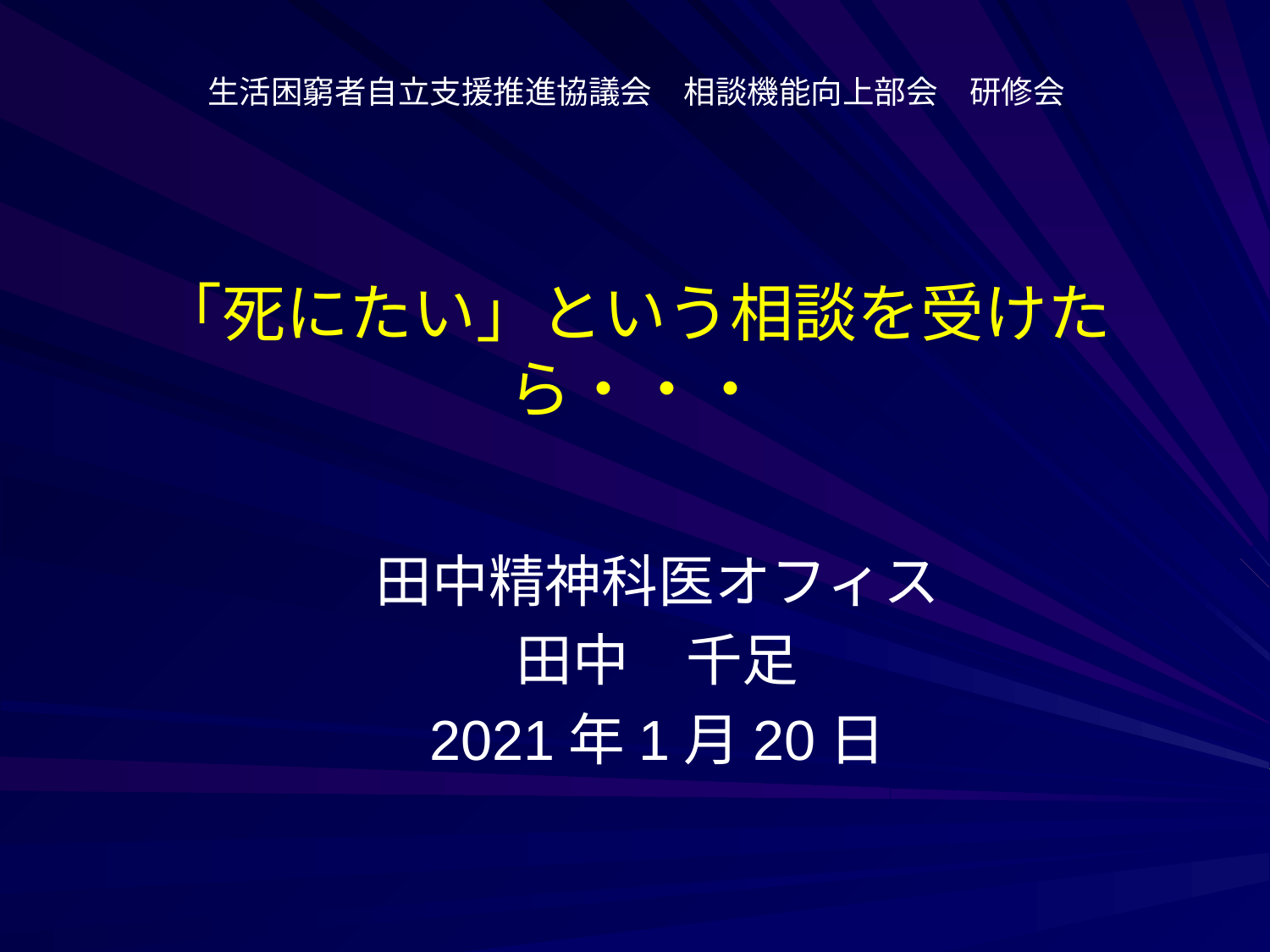

生活困窮者自立支援推進協議会　相談機能向上部会　研修会
# 「死にたい」という相談を受けたら・・・
田中精神科医オフィス
田中　千足
2021年1月20日